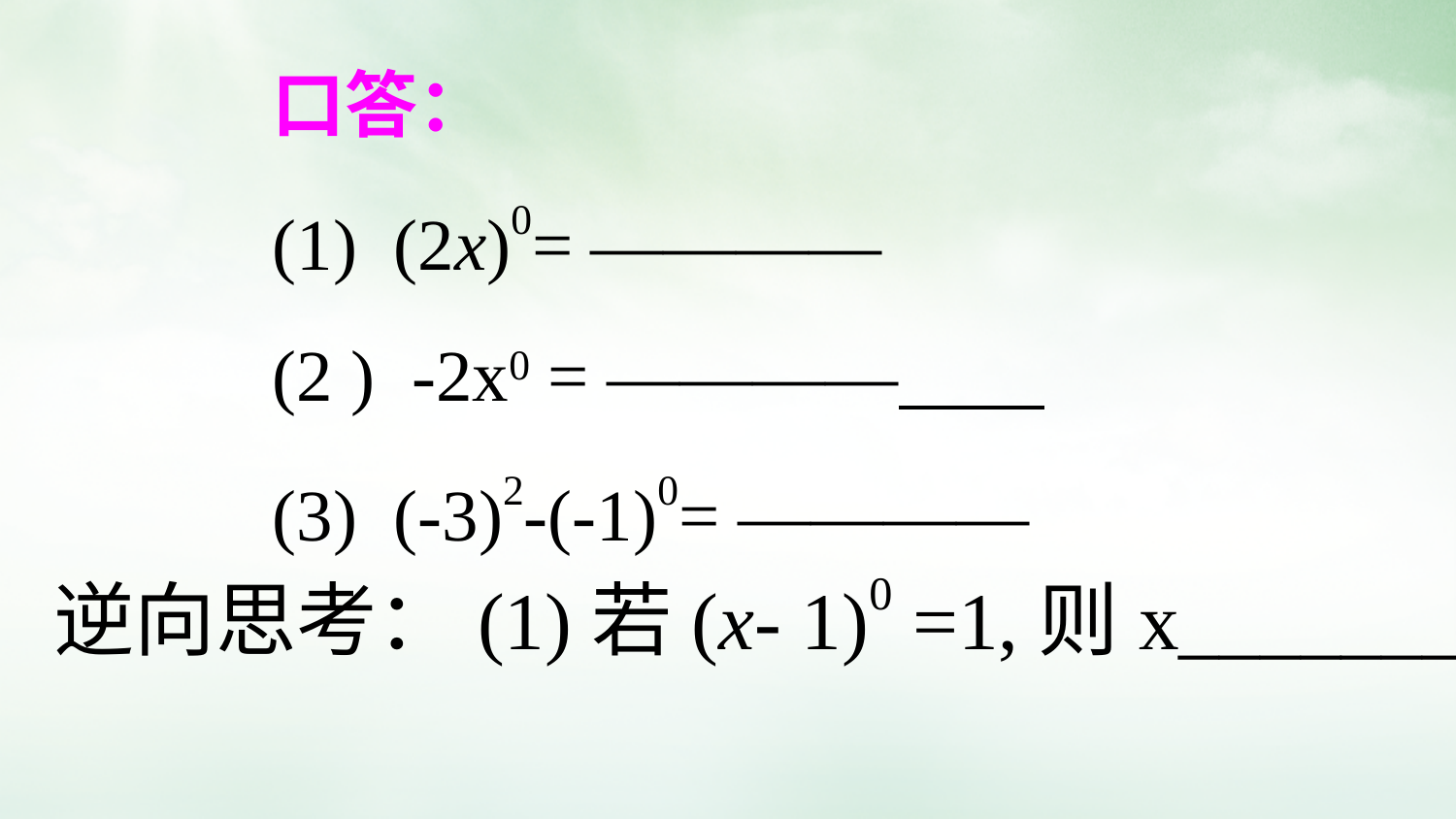

口答：
(1)  (2x)0= ————
(2 )  -2x0 = ————
(3)  (-3)2-(-1)0= ————
逆向思考：(1)若(x- 1)0 =1,则x________